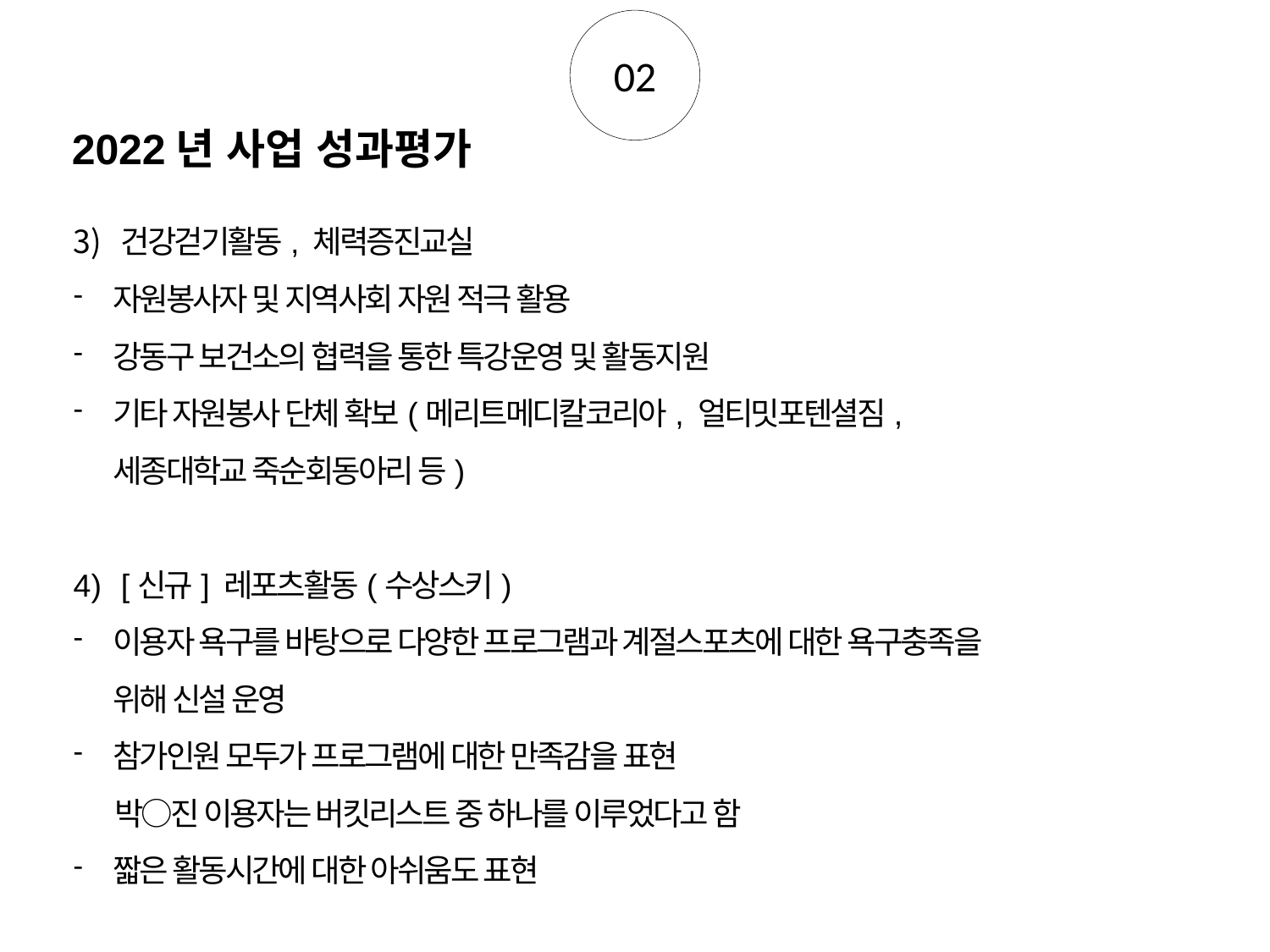

02
2022년 사업 성과평가
건강걷기활동, 체력증진교실
자원봉사자 및 지역사회 자원 적극 활용
강동구 보건소의 협력을 통한 특강운영 및 활동지원
기타 자원봉사 단체 확보(메리트메디칼코리아, 얼티밋포텐셜짐, 세종대학교 죽순회동아리 등)

[신규] 레포츠활동(수상스키)
이용자 욕구를 바탕으로 다양한 프로그램과 계절스포츠에 대한 욕구충족을 위해 신설 운영
참가인원 모두가 프로그램에 대한 만족감을 표현
     박○진 이용자는 버킷리스트 중 하나를 이루었다고 함
짧은 활동시간에 대한 아쉬움도 표현